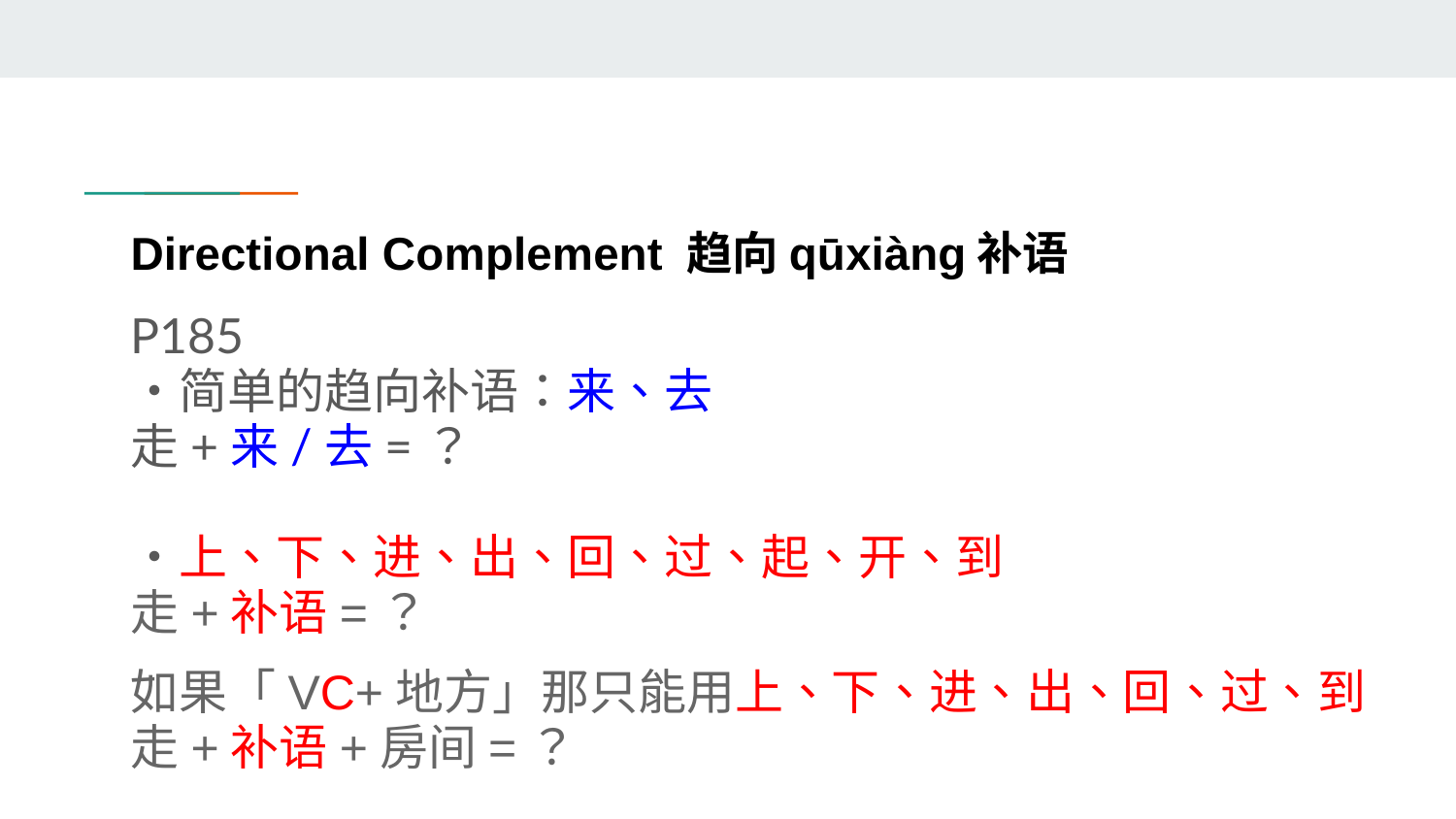

# Directional Complement 趋向qūxiàng补语
P185
・简单的趋向补语：来、去
走+来/去=？
・上、下、进、出、回、过、起、开、到
走+补语=？
如果「VC+地方」那只能用上、下、进、出、回、过、到
走+补语+房间=？